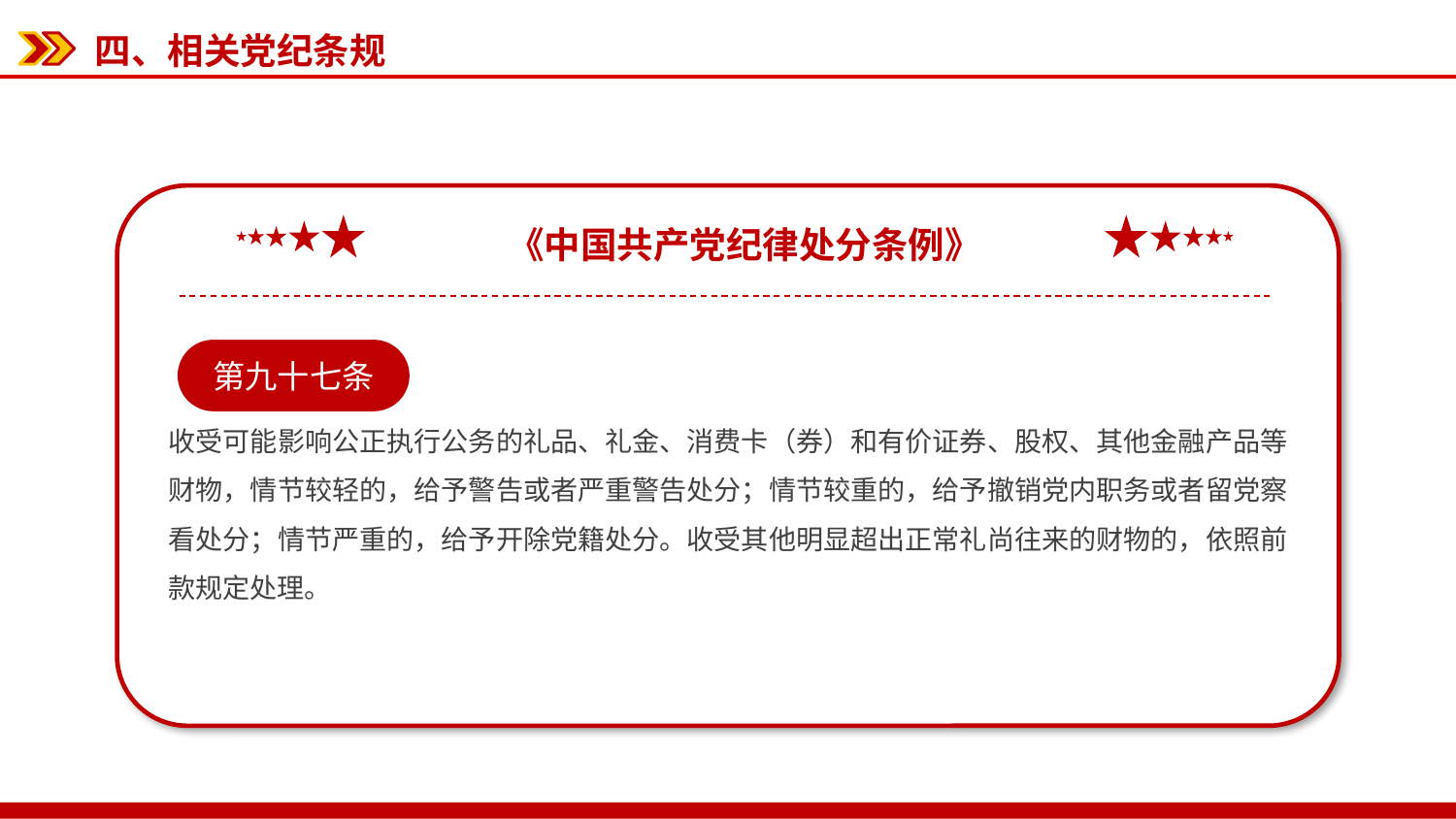

# 四、相关党纪条规

《中国共产党纪律处分条例》
第九十七条
收受可能影响公正执行公务的礼品、礼金、消费卡（券）和有价证券、股权、其他金融产品等财物，情节较轻的，给予警告或者严重警告处分；情节较重的，给予撤销党内职务或者留党察看处分；情节严重的，给予开除党籍处分。收受其他明显超出正常礼尚往来的财物的，依照前款规定处理。